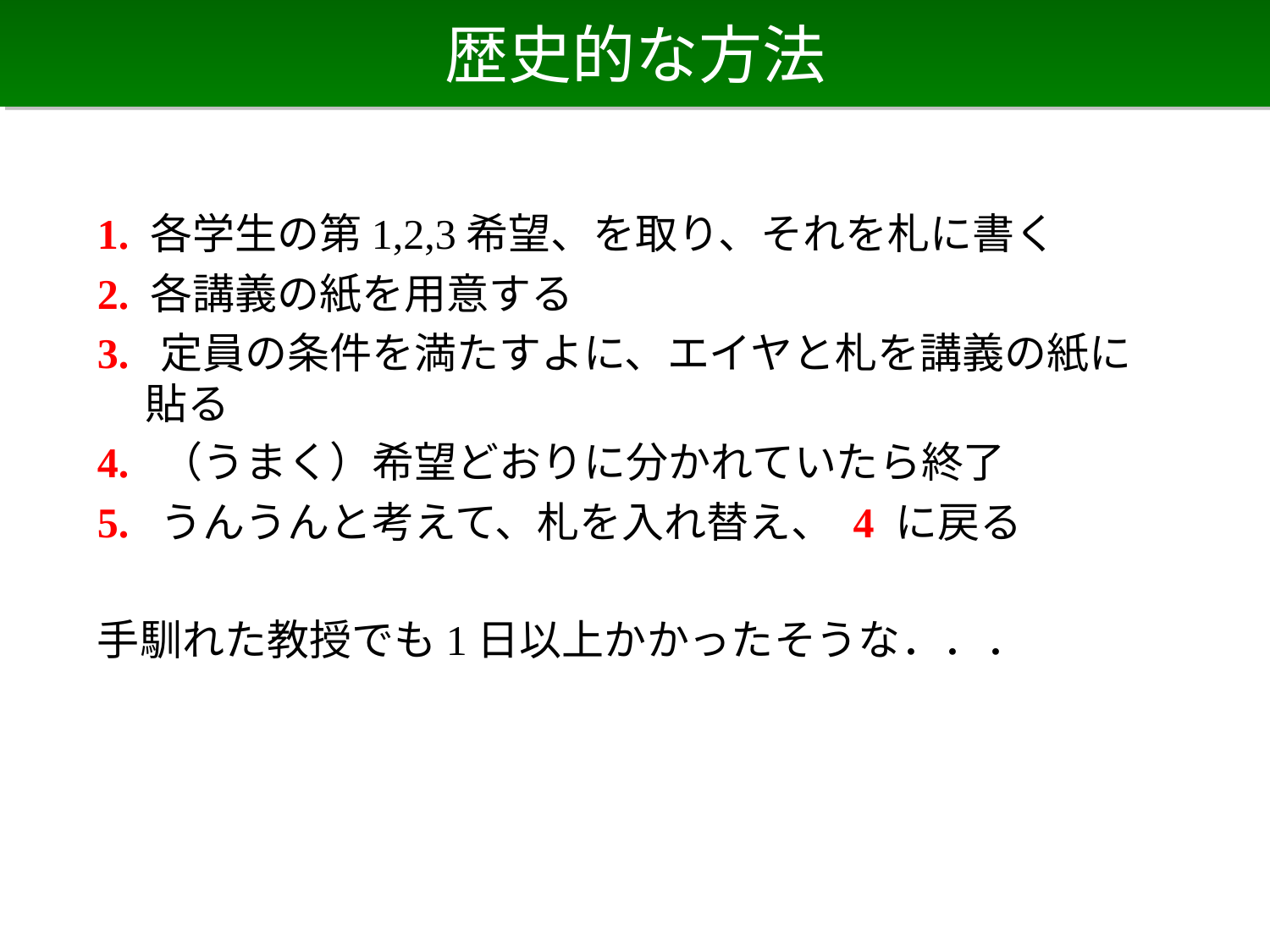

# 歴史的な方法
1. 各学生の第1,2,3希望、を取り、それを札に書く
2. 各講義の紙を用意する
3.  定員の条件を満たすよに、エイヤと札を講義の紙に貼る
4.  （うまく）希望どおりに分かれていたら終了
5.  うんうんと考えて、札を入れ替え、 4 に戻る

手馴れた教授でも1日以上かかったそうな．．．